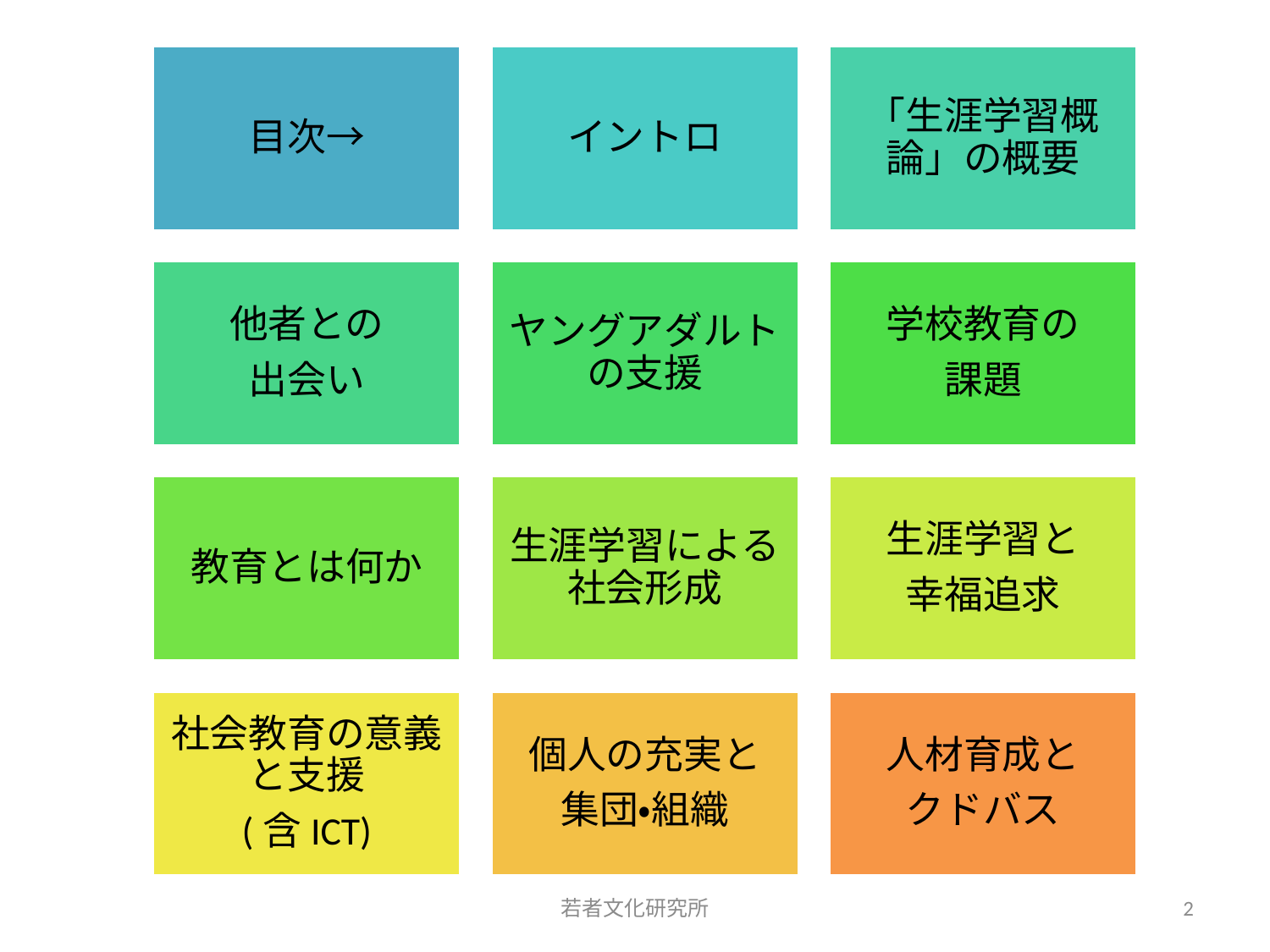

目次→
イントロ
「生涯学習概論」の概要
他者との
出会い
ヤングアダルトの支援
学校教育の
課題
教育とは何か
生涯学習による社会形成
生涯学習と
幸福追求
社会教育の意義と支援
(含ICT)
個人の充実と
集団・組織
人材育成と
クドバス
若者文化研究所
2